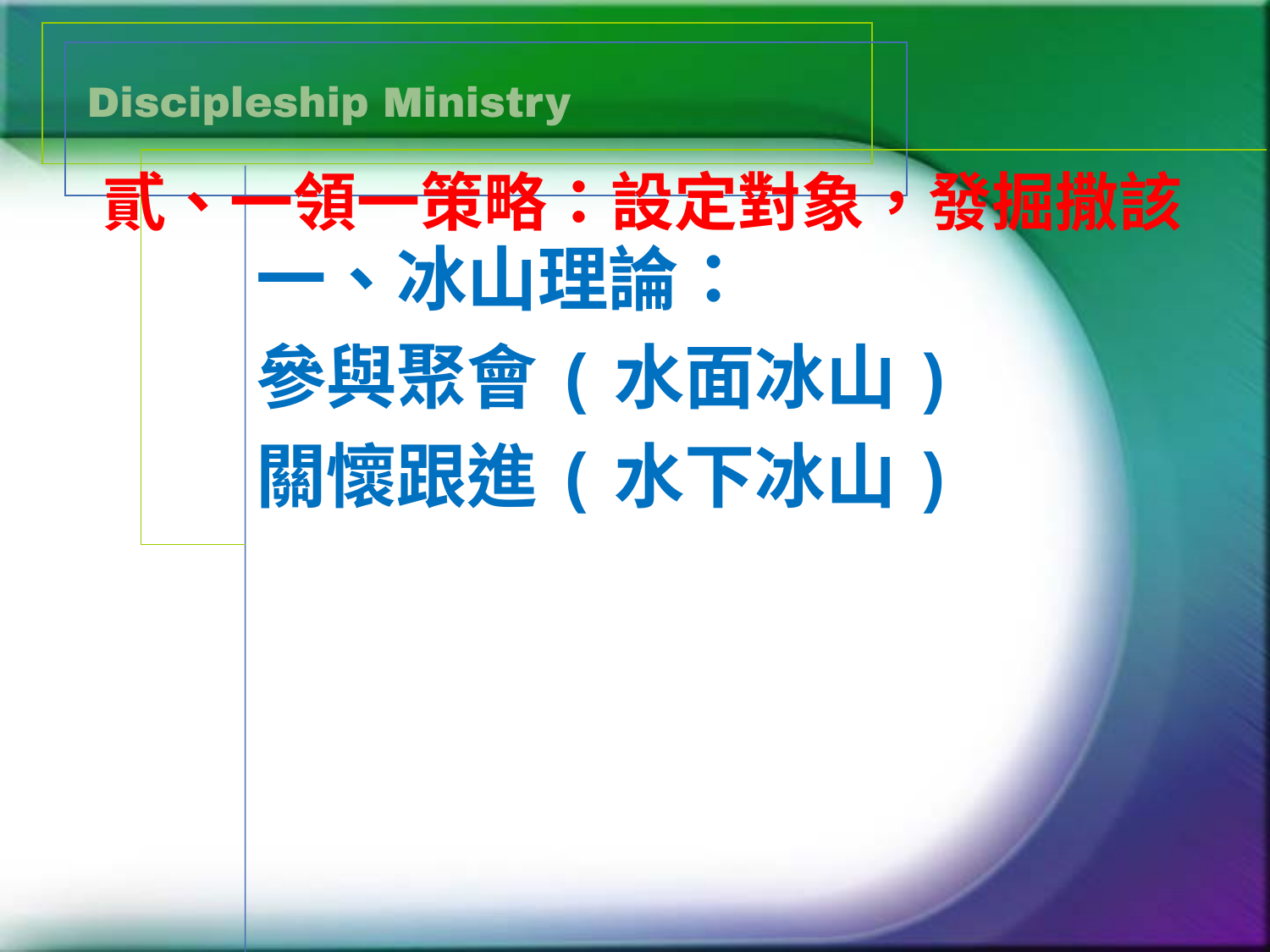

# Discipleship Ministry
貳、一領一策略：設定對象，發掘撒該
一、冰山理論：
參與聚會(水面冰山)
關懷跟進(水下冰山)